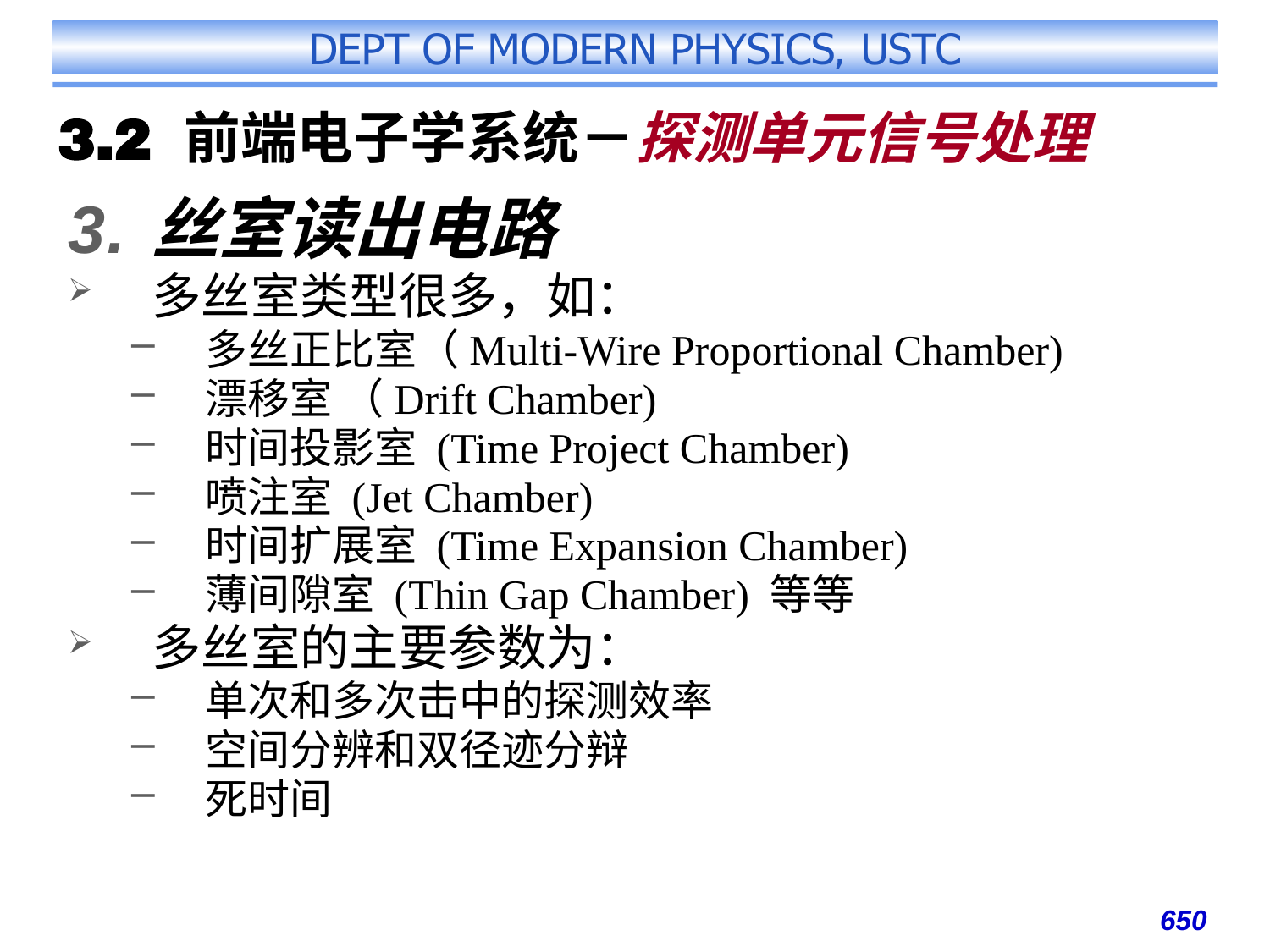

# 3.2 前端电子学系统－探测单元信号处理
丝室读出电路
多丝室类型很多，如：
多丝正比室（Multi-Wire Proportional Chamber)
漂移室 （Drift Chamber)
时间投影室 (Time Project Chamber)
喷注室 (Jet Chamber)
时间扩展室 (Time Expansion Chamber)
薄间隙室 (Thin Gap Chamber) 等等
多丝室的主要参数为：
单次和多次击中的探测效率
空间分辨和双径迹分辩
死时间

650